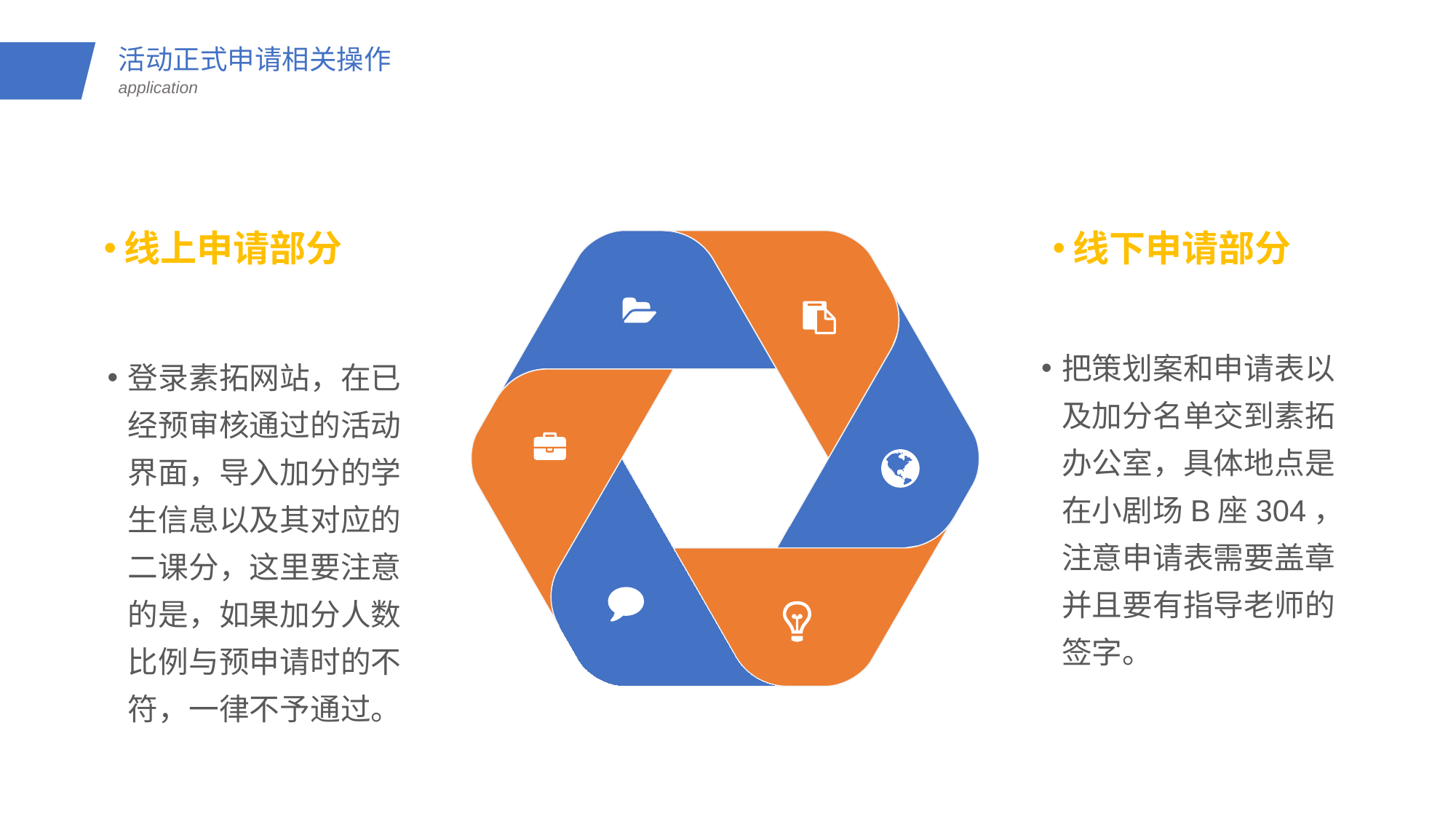

活动正式申请相关操作

application

线上申请部分
线下申请部分
把策划案和申请表以及加分名单交到素拓办公室，具体地点是在小剧场B座304，注意申请表需要盖章并且要有指导老师的签字。
登录素拓网站，在已经预审核通过的活动界面，导入加分的学生信息以及其对应的二课分，这里要注意的是，如果加分人数比例与预申请时的不符，一律不予通过。